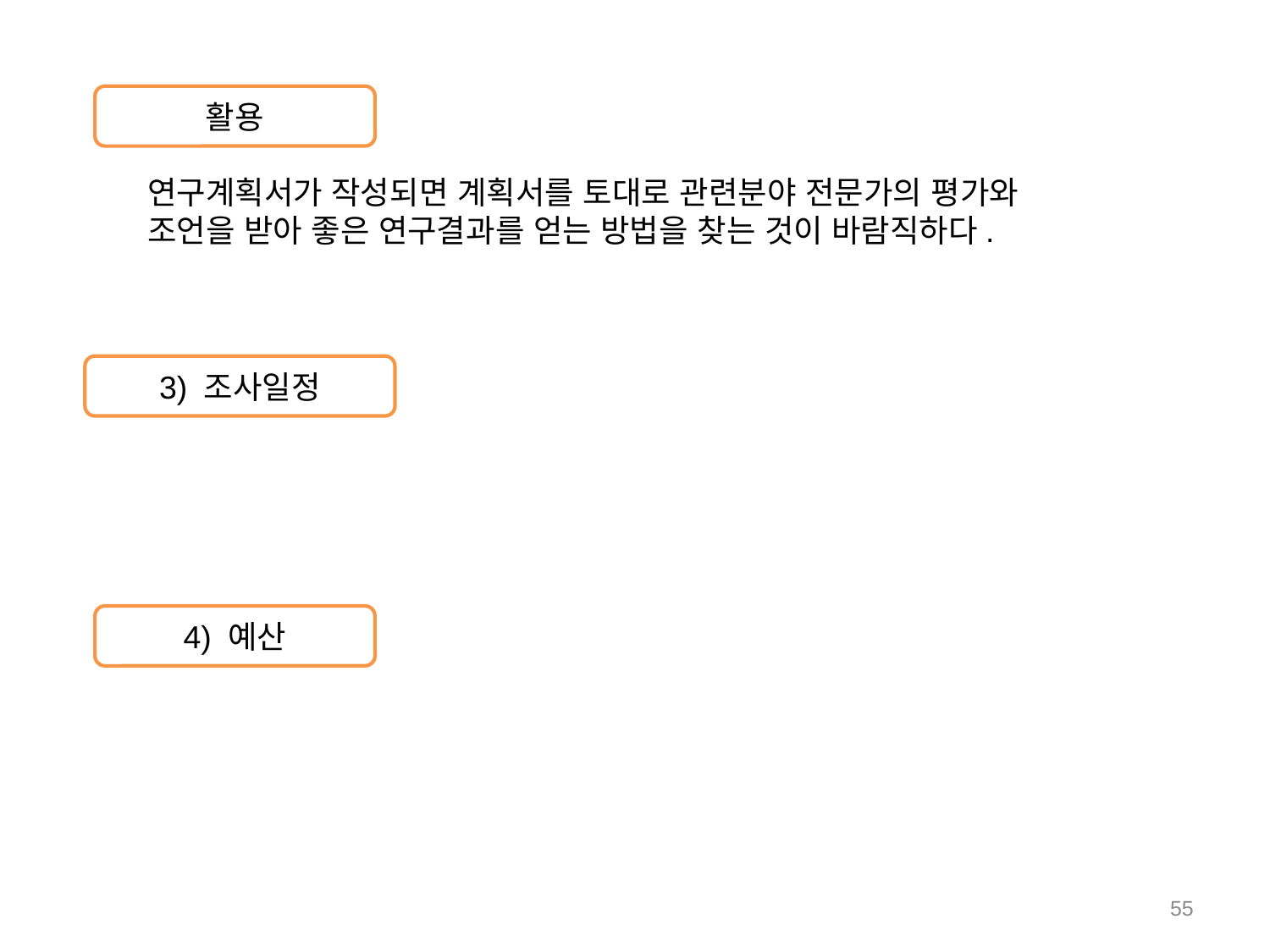

활용
연구계획서가 작성되면 계획서를 토대로 관련분야 전문가의 평가와 조언을 받아 좋은 연구결과를 얻는 방법을 찾는 것이 바람직하다.
3) 조사일정
4) 예산
55